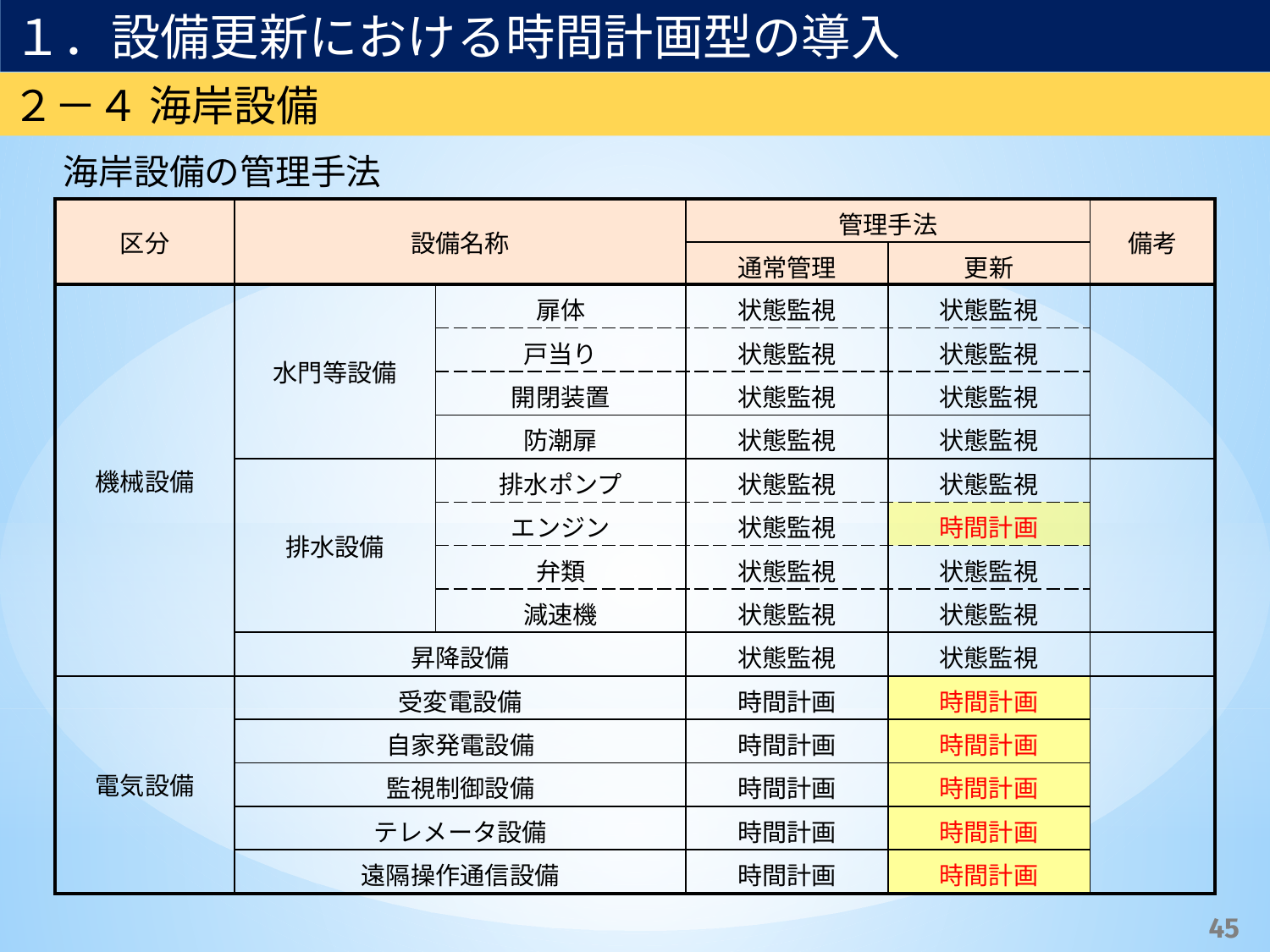

１．設備更新における時間計画型の導入
２－４ 海岸設備

　海岸設備の管理手法
| 区分 | 設備名称 |  | 管理手法 |  | 備考 |
| --- | --- | --- | --- | --- | --- |
|  |  |  | 通常管理 | 更新 |  |
| 機械設備 | 水門等設備 | 扉体 | 状態監視 | 状態監視 |  |
|  |  | 戸当り | 状態監視 | 状態監視 |  |
|  |  | 開閉装置 | 状態監視 | 状態監視 |  |
|  |  | 防潮扉 | 状態監視 | 状態監視 |  |
|  | 排水設備 | 排水ポンプ | 状態監視 | 状態監視 |  |
|  |  | エンジン | 状態監視 | 時間計画 |  |
|  |  | 弁類 | 状態監視 | 状態監視 |  |
|  |  | 減速機 | 状態監視 | 状態監視 |  |
|  | 昇降設備 |  | 状態監視 | 状態監視 |  |
| 電気設備 | 受変電設備 |  | 時間計画 | 時間計画 |  |
|  | 自家発電設備 |  | 時間計画 | 時間計画 |  |
|  | 監視制御設備 |  | 時間計画 | 時間計画 |  |
|  | テレメータ設備 |  | 時間計画 | 時間計画 |  |
|  | 遠隔操作通信設備 |  | 時間計画 | 時間計画 |  |
45